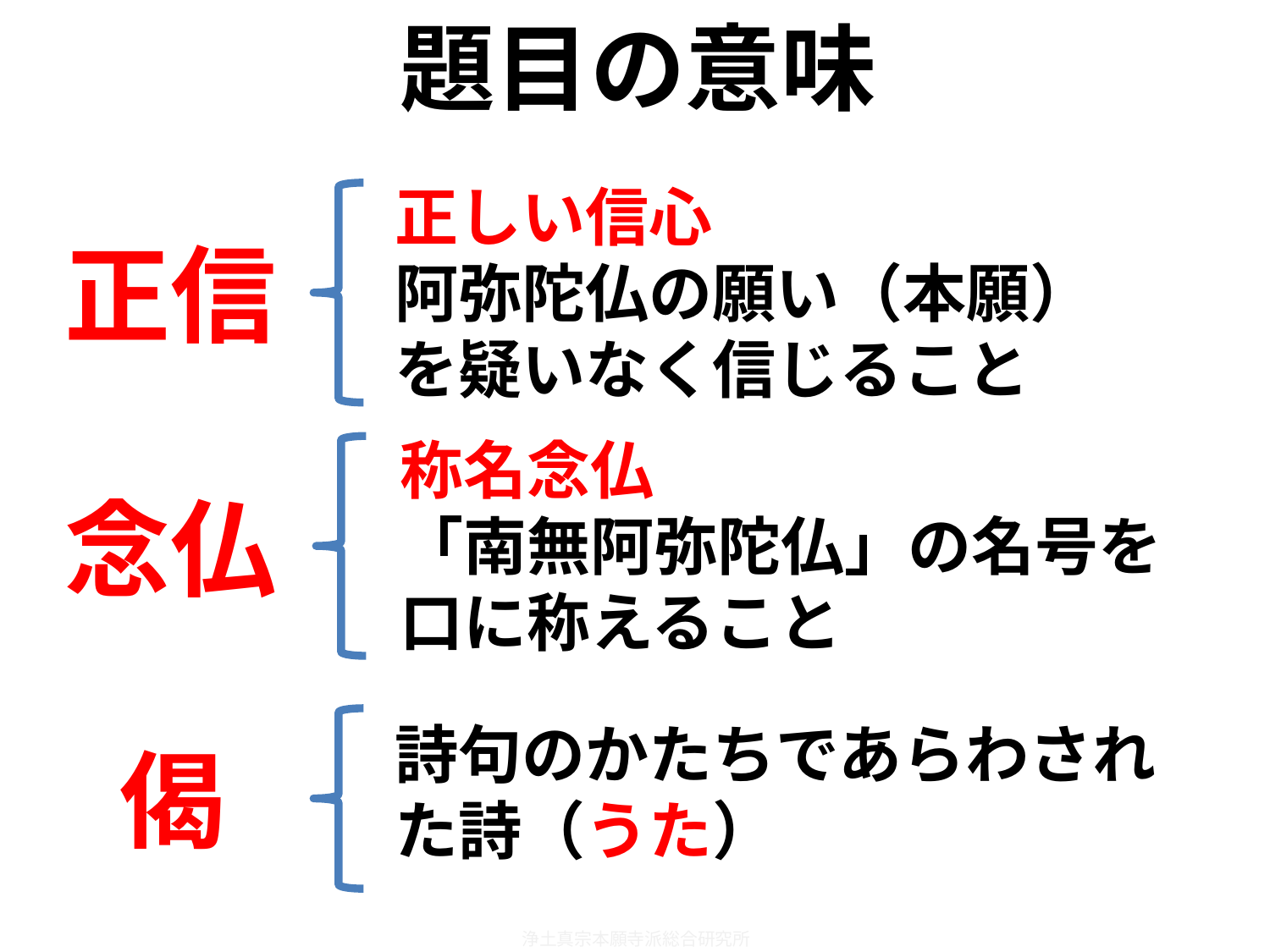

題目の意味
正しい信心
阿弥陀仏の願い（本願）
を疑いなく信じること

正信
称名念仏
「南無阿弥陀仏」の名号を
口に称えること

念仏

詩句のかたちであらわされた詩（うた）
偈